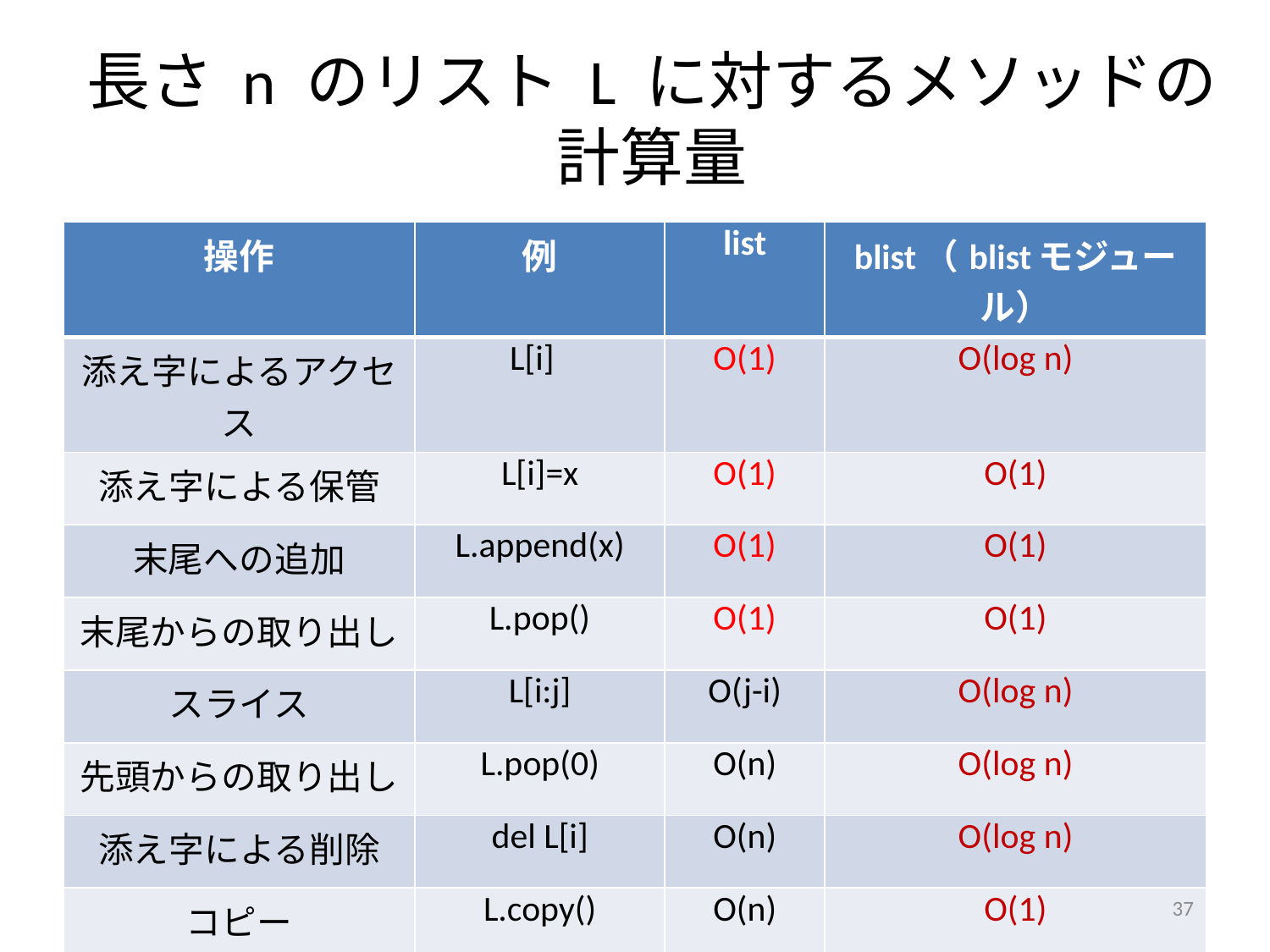

# 長さ n のリスト L に対するメソッドの計算量
| 操作 | 例 | list | blist（blistモジュール） |
| --- | --- | --- | --- |
| 添え字によるアクセス | L[i] | O(1) | O(log n) |
| 添え字による保管 | L[i]=x | O(1) | O(1) |
| 末尾への追加 | L.append(x) | O(1) | O(1) |
| 末尾からの取り出し | L.pop() | O(1) | O(1) |
| スライス | L[i:j] | O(j-i) | O(log n) |
| 先頭からの取り出し | L.pop(0) | O(n) | O(log n) |
| 添え字による削除 | del L[i] | O(n) | O(log n) |
| コピー | L.copy() | O(n) | O(1) |
37